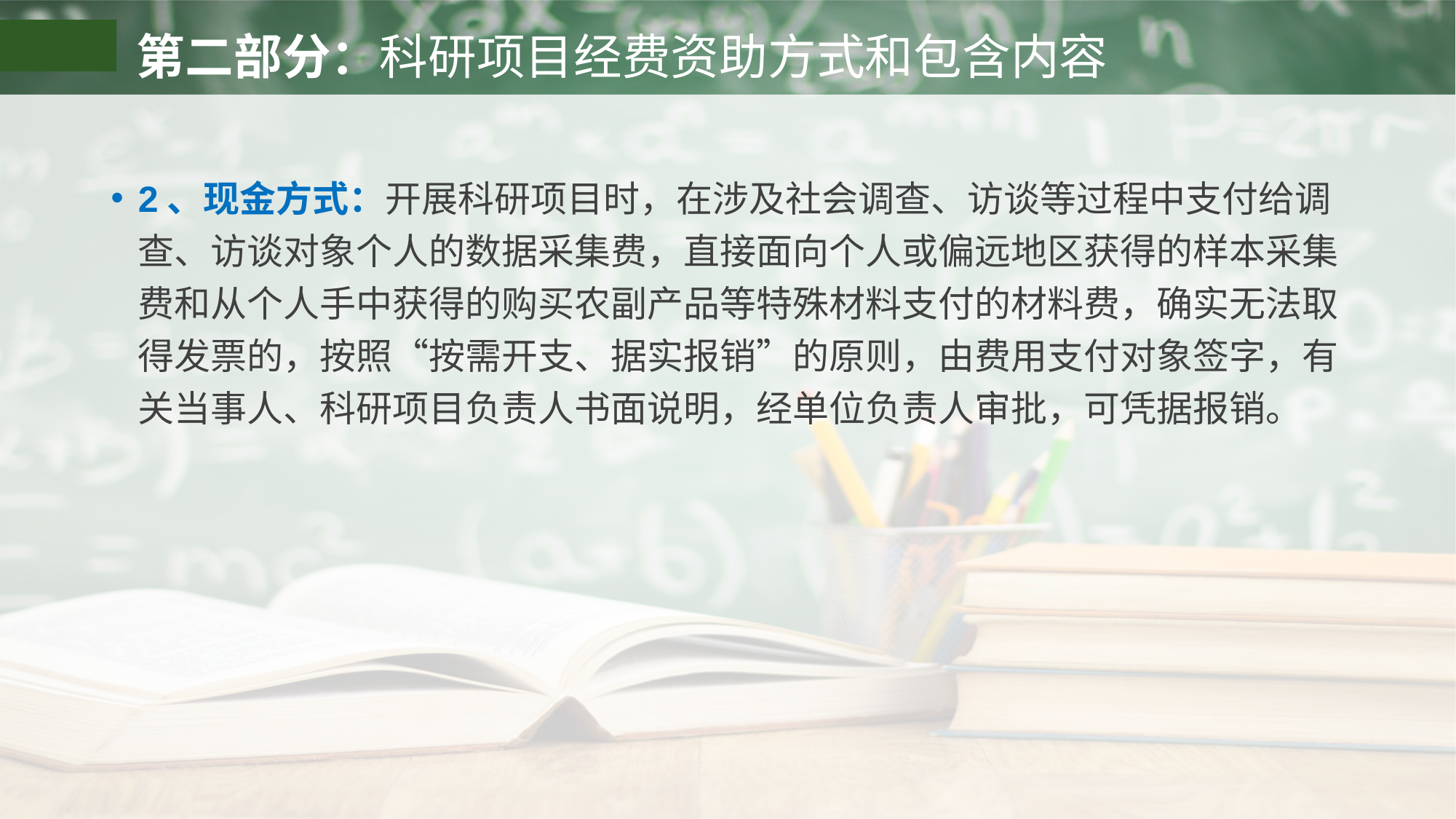

# 第二部分：科研项目经费资助方式和包含内容
2、现金方式：开展科研项目时，在涉及社会调查、访谈等过程中支付给调查、访谈对象个人的数据采集费，直接面向个人或偏远地区获得的样本采集费和从个人手中获得的购买农副产品等特殊材料支付的材料费，确实无法取得发票的，按照“按需开支、据实报销”的原则，由费用支付对象签字，有关当事人、科研项目负责人书面说明，经单位负责人审批，可凭据报销。